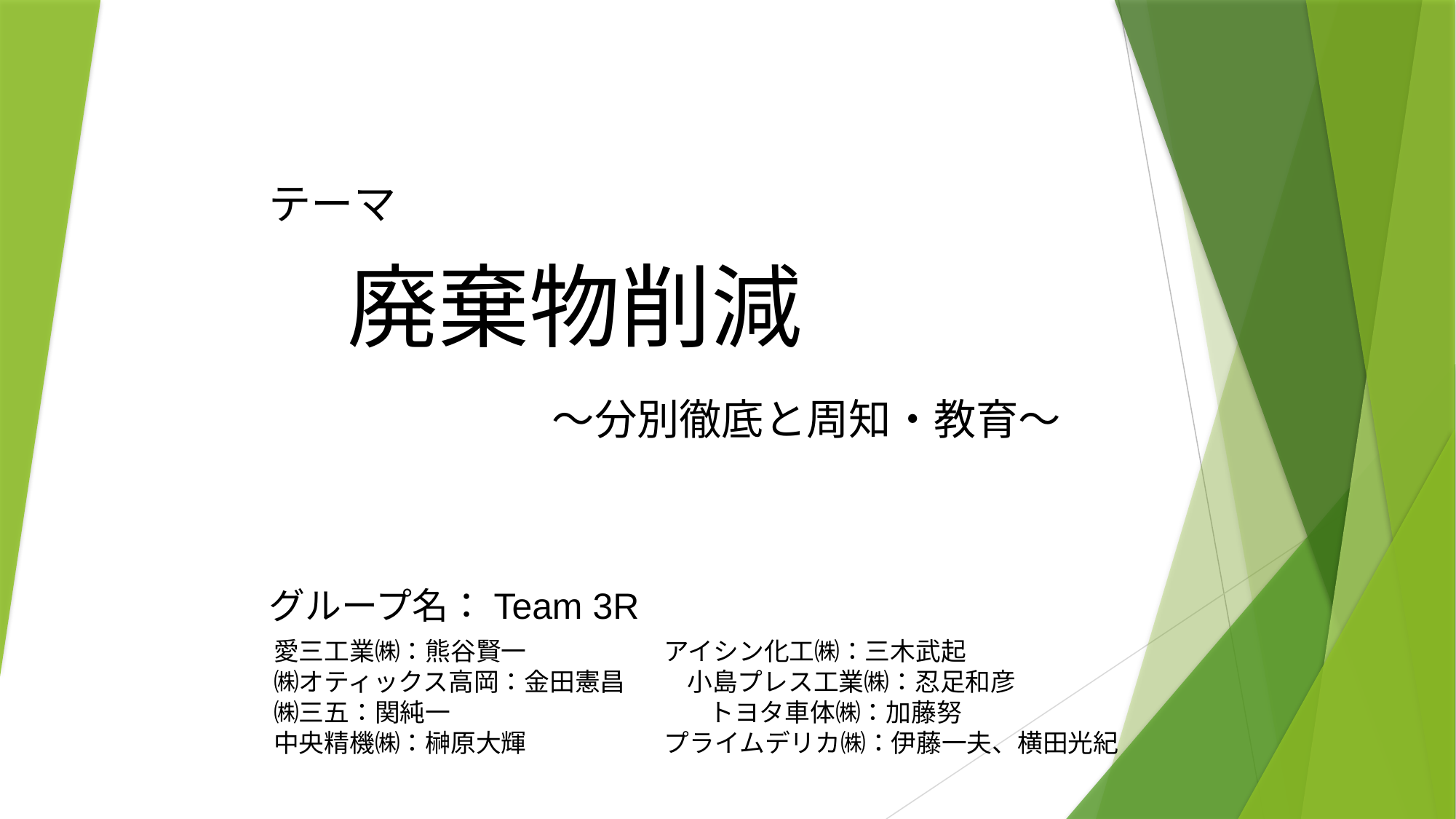

テーマ
廃棄物削減
～分別徹底と周知・教育～
グループ名：Team 3R
愛三工業㈱：熊谷賢一　　　　  　アイシン化工㈱：三木武起
㈱オティックス高岡：金田憲昌　　  小島プレス工業㈱：忍足和彦
㈱三五：関純一　　　　　　　　　　 トヨタ車体㈱：加藤努
中央精機㈱：榊原大輝　　　　　  プライムデリカ㈱：伊藤一夫、横田光紀